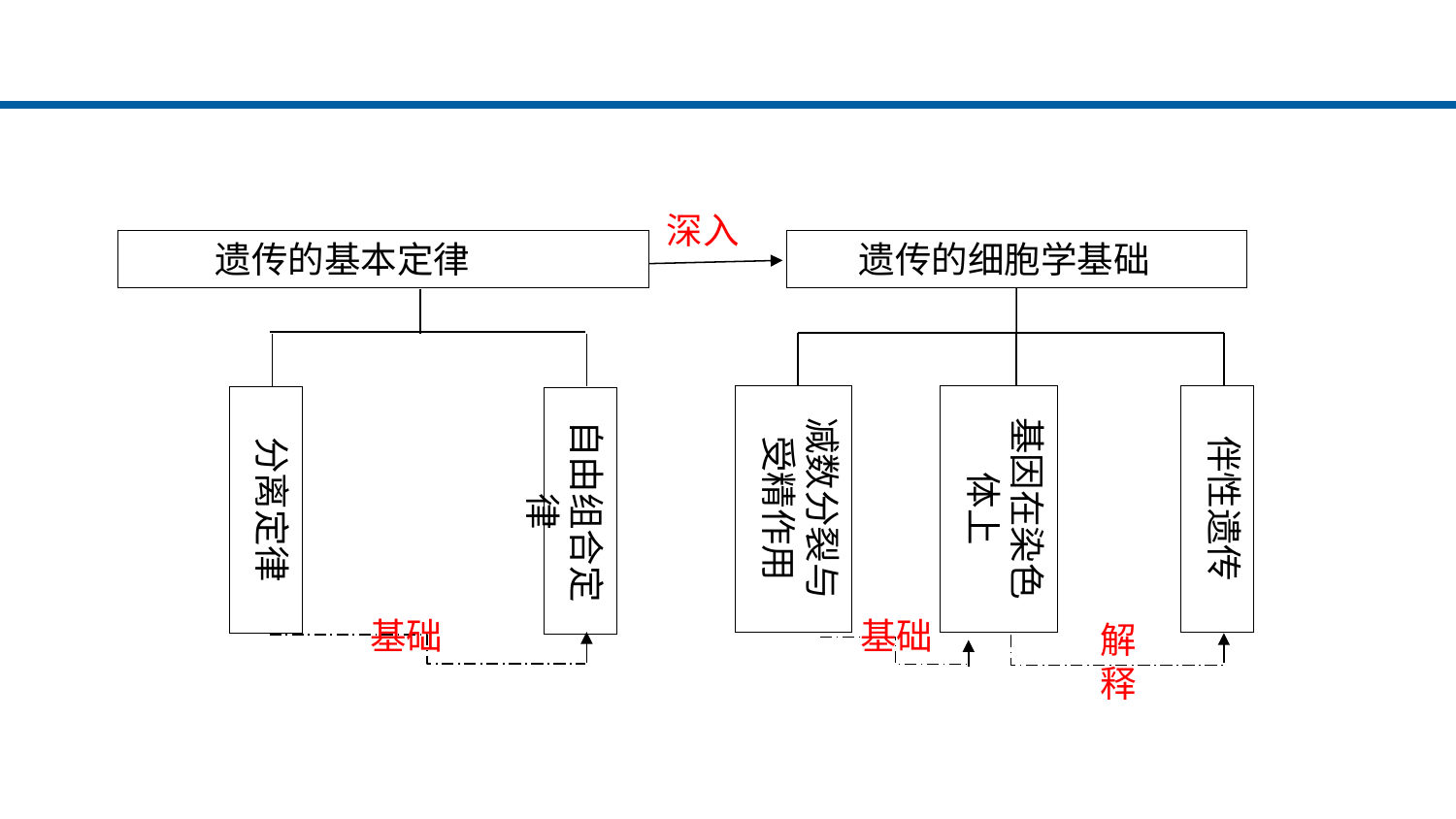

深入
         遗传的基本定律
      遗传的细胞学基础
减数分裂与
受精作用
基因在染色体上
伴性遗传
分离定律
自由组合定律
基础
基础
解释